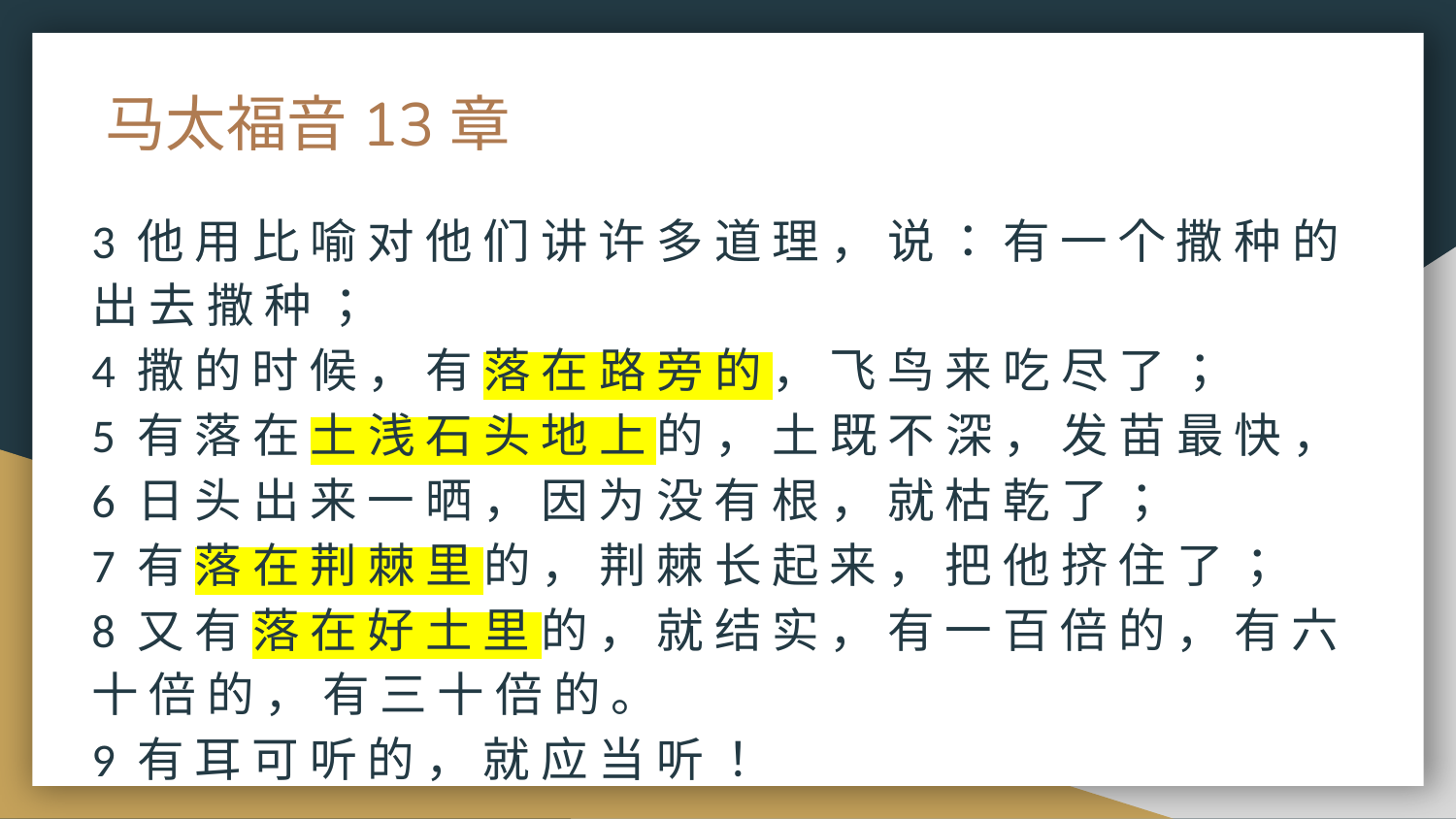

# 马太福音13章
3 他 用 比 喻 对 他 们 讲 许 多 道 理 ， 说 ： 有 一 个 撒 种 的 出 去 撒 种 ；
4 撒 的 时 候 ， 有 落 在 路 旁 的 ， 飞 鸟 来 吃 尽 了 ；
5 有 落 在 土 浅 石 头 地 上 的 ， 土 既 不 深 ， 发 苗 最 快 ，
6 日 头 出 来 一 晒 ， 因 为 没 有 根 ， 就 枯 乾 了 ；
7 有 落 在 荆 棘 里 的 ， 荆 棘 长 起 来 ， 把 他 挤 住 了 ；
8 又 有 落 在 好 土 里 的 ， 就 结 实 ， 有 一 百 倍 的 ， 有 六 十 倍 的 ， 有 三 十 倍 的 。
9 有 耳 可 听 的 ， 就 应 当 听 ！